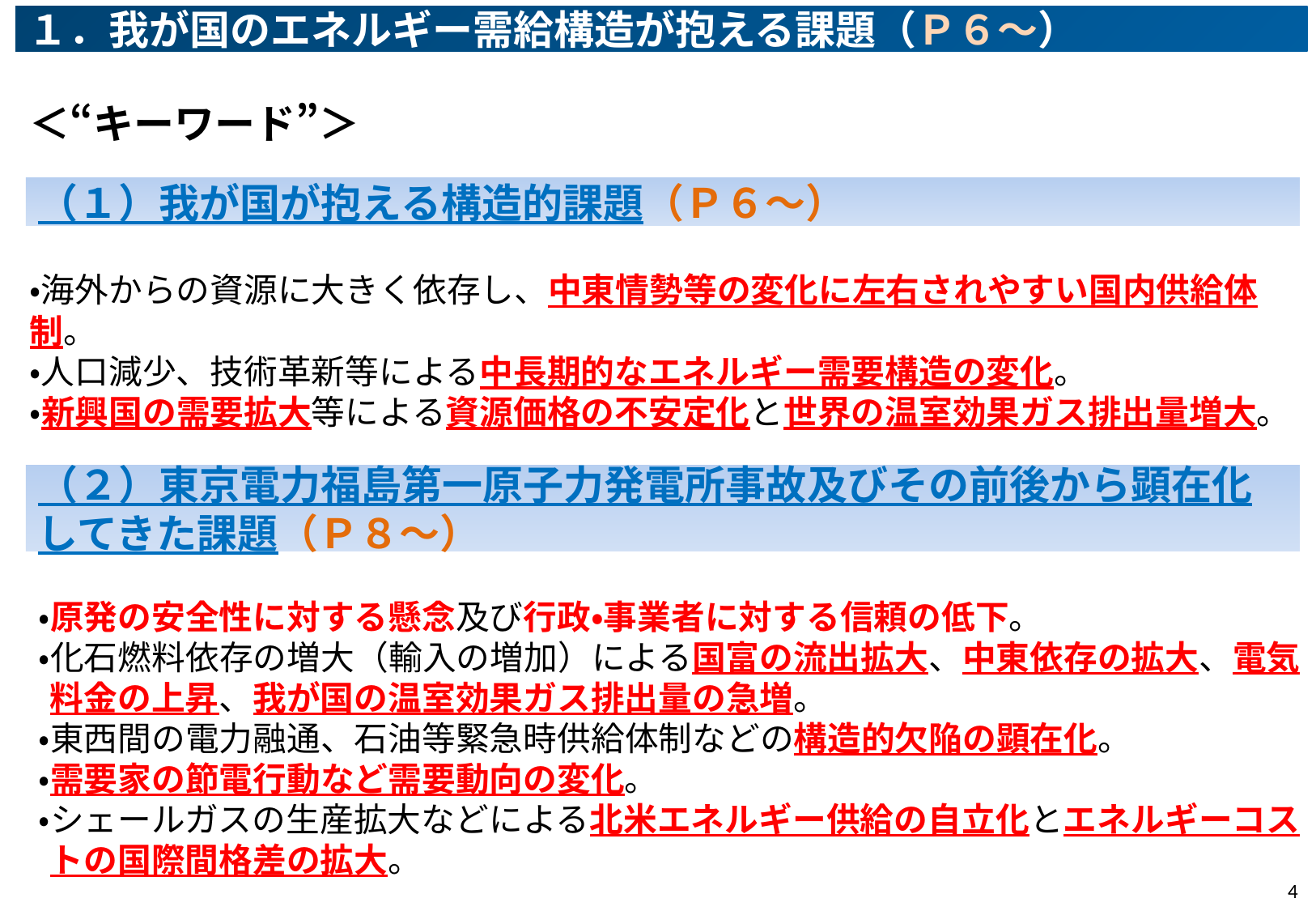

# １．我が国のエネルギー需給構造が抱える課題（Ｐ６～）
＜“キーワード”＞
（１）我が国が抱える構造的課題（Ｐ６～）
・海外からの資源に大きく依存し、中東情勢等の変化に左右されやすい国内供給体制。
・人口減少、技術革新等による中長期的なエネルギー需要構造の変化。
・新興国の需要拡大等による資源価格の不安定化と世界の温室効果ガス排出量増大。
（２）東京電力福島第一原子力発電所事故及びその前後から顕在化してきた課題（Ｐ８～）
・原発の安全性に対する懸念及び行政・事業者に対する信頼の低下。
・化石燃料依存の増大（輸入の増加）による国富の流出拡大、中東依存の拡大、電気料金の上昇、我が国の温室効果ガス排出量の急増。
・東西間の電力融通、石油等緊急時供給体制などの構造的欠陥の顕在化。
・需要家の節電行動など需要動向の変化。
・シェールガスの生産拡大などによる北米エネルギー供給の自立化とエネルギーコストの国際間格差の拡大。
4